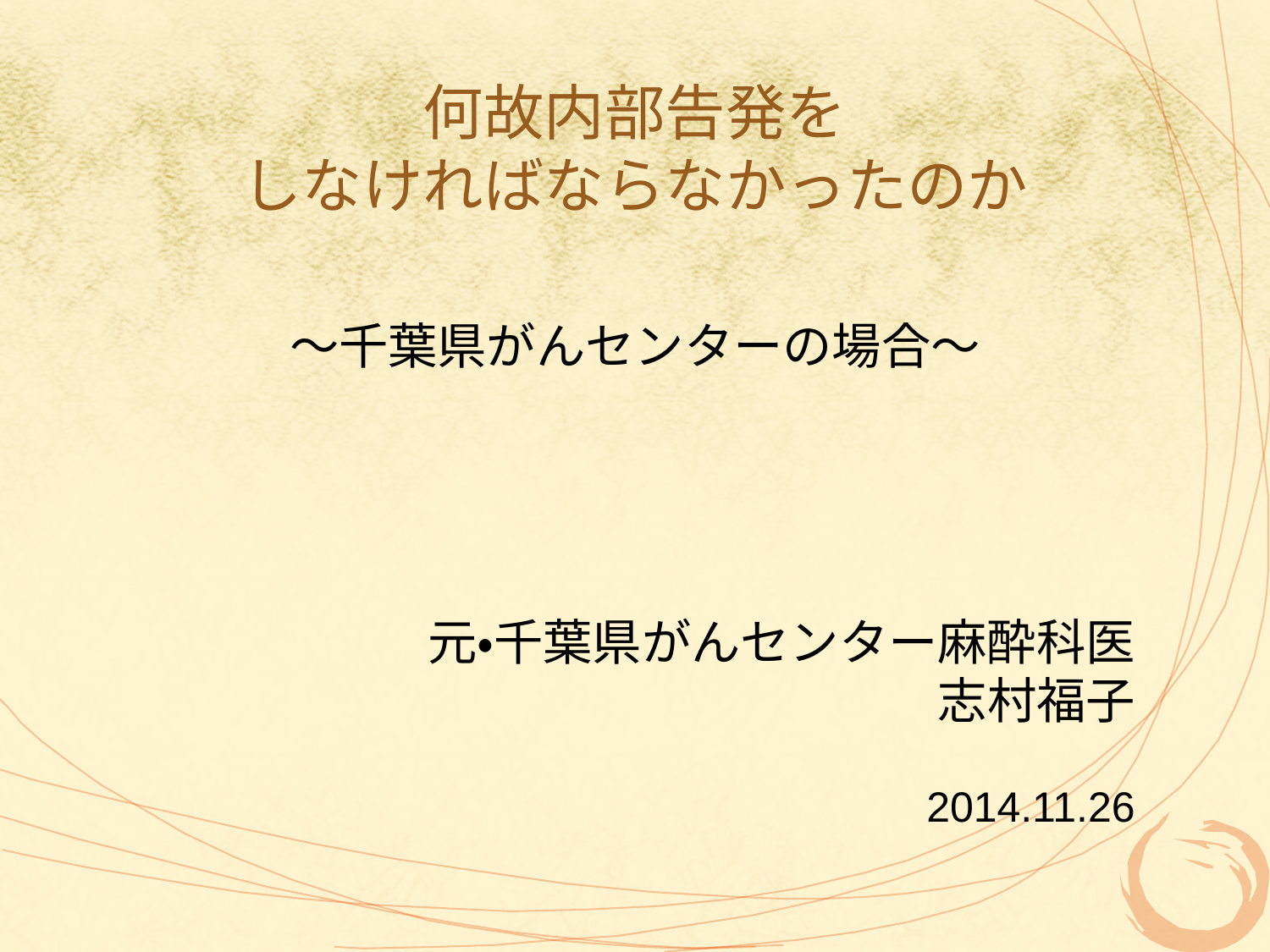

# 何故内部告発を しなければならなかったのか
〜千葉県がんセンターの場合〜
元・千葉県がんセンター麻酔科医
志村福子

2014.11.26